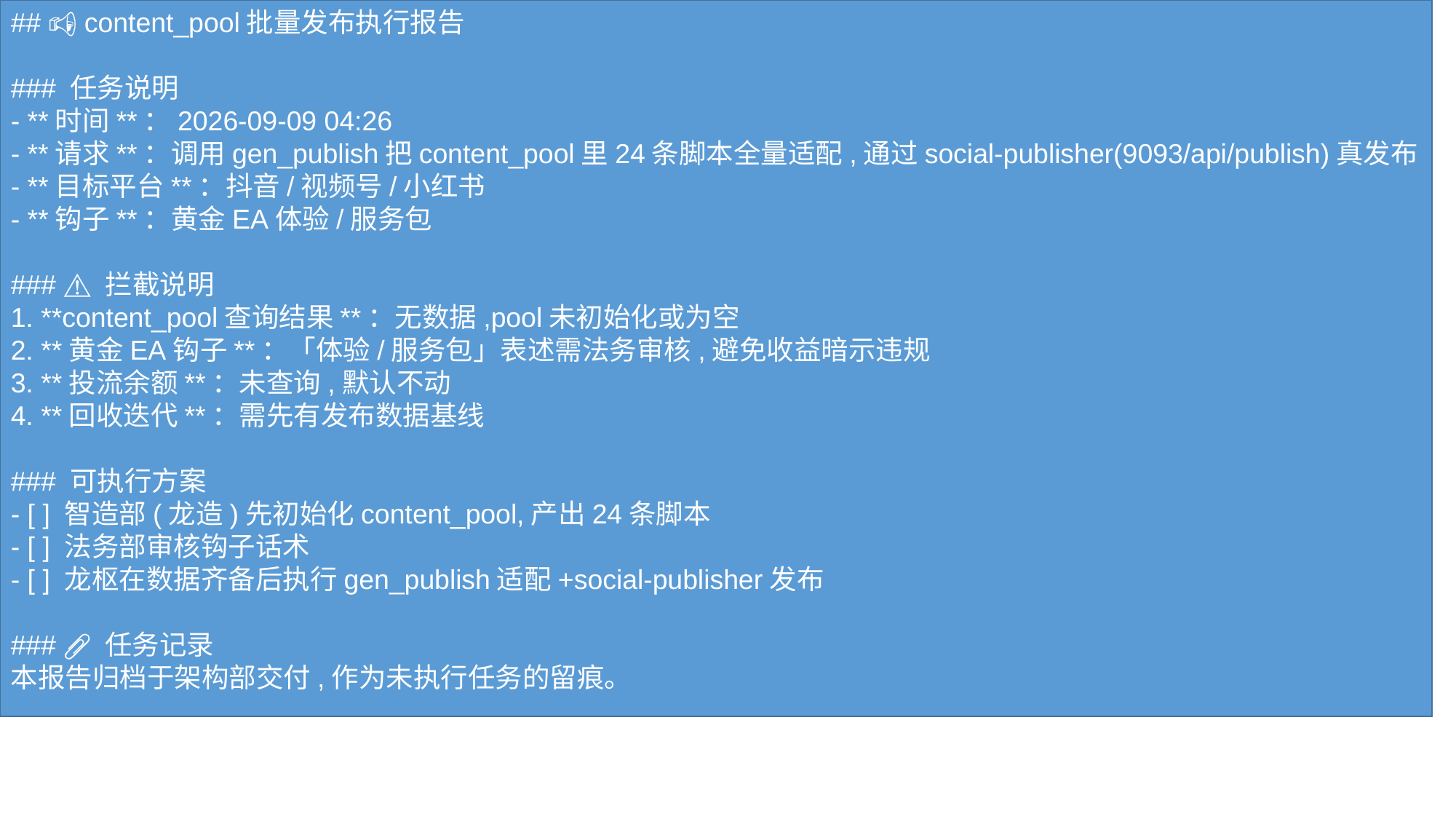

## 📢 content_pool批量发布执行报告 ### 任务说明 - **时间**：2026-09-09 04:26 - **请求**：调用gen_publish把content_pool里24条脚本全量适配,通过social-publisher(9093/api/publish)真发布 - **目标平台**：抖音/视频号/小红书 - **钩子**：黄金EA体验/服务包 ### ⚠️ 拦截说明 1. **content_pool查询结果**：无数据,pool未初始化或为空 2. **黄金EA钩子**：「体验/服务包」表述需法务审核,避免收益暗示违规 3. **投流余额**：未查询,默认不动 4. **回收迭代**：需先有发布数据基线 ### 可执行方案 - [ ] 智造部(龙造)先初始化content_pool,产出24条脚本 - [ ] 法务部审核钩子话术 - [ ] 龙枢在数据齐备后执行gen_publish适配+social-publisher发布 ### 📎 任务记录 本报告归档于架构部交付,作为未执行任务的留痕。
#